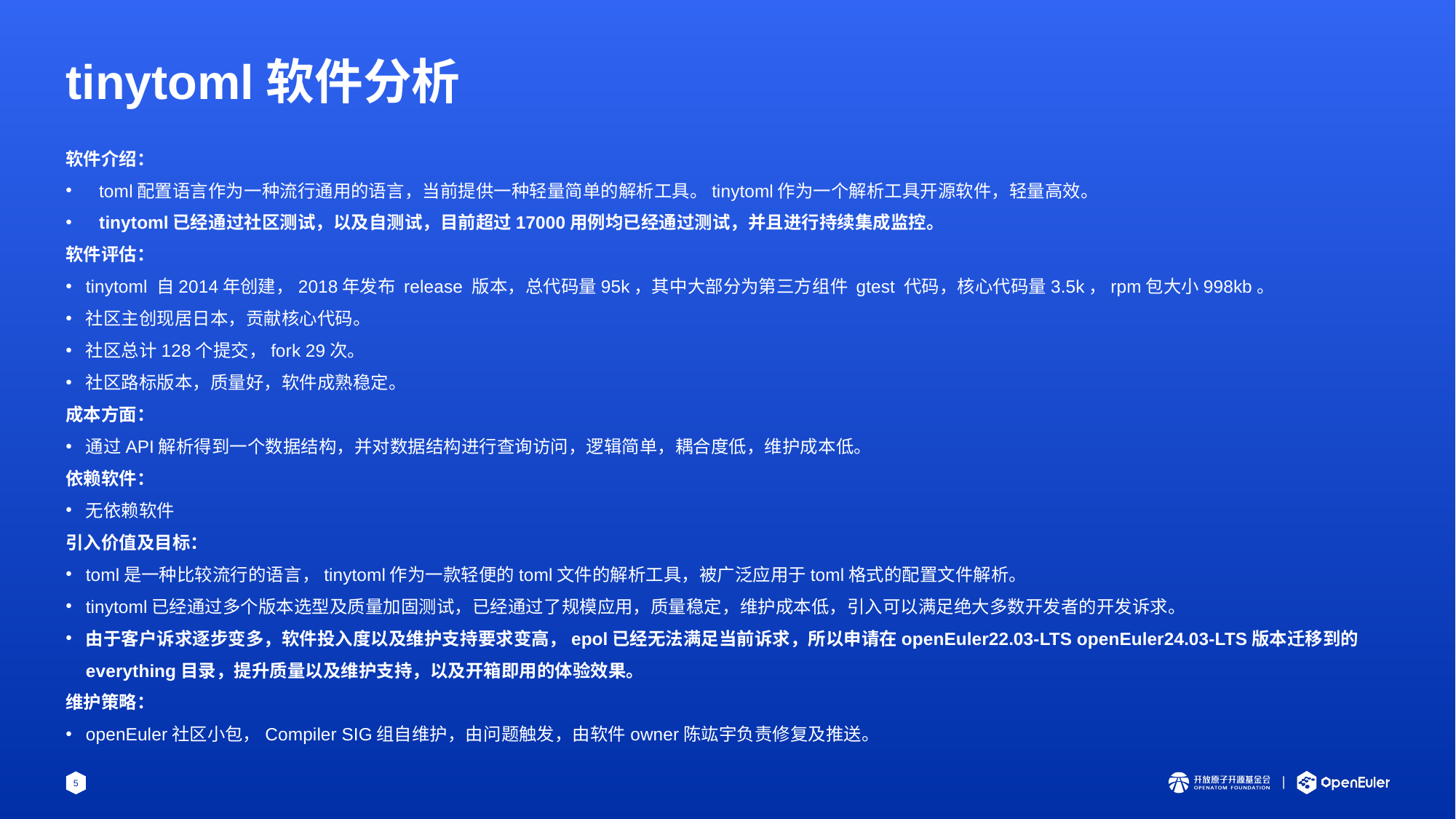

# tinytoml软件分析
软件介绍：
toml配置语言作为一种流行通用的语言，当前提供一种轻量简单的解析工具。tinytoml作为一个解析工具开源软件，轻量高效。
tinytoml已经通过社区测试，以及自测试，目前超过17000用例均已经通过测试，并且进行持续集成监控。
软件评估：
tinytoml 自2014年创建，2018年发布 release 版本，总代码量95k，其中大部分为第三方组件 gtest 代码，核心代码量3.5k，rpm包大小998kb。
社区主创现居日本，贡献核心代码。
社区总计128个提交，fork 29次。
社区路标版本，质量好，软件成熟稳定。
成本方面：
通过API解析得到一个数据结构，并对数据结构进行查询访问，逻辑简单，耦合度低，维护成本低。
依赖软件：
无依赖软件
引入价值及目标：
toml是一种比较流行的语言，tinytoml作为一款轻便的toml文件的解析工具，被广泛应用于toml格式的配置文件解析。
tinytoml已经通过多个版本选型及质量加固测试，已经通过了规模应用，质量稳定，维护成本低，引入可以满足绝大多数开发者的开发诉求。
由于客户诉求逐步变多，软件投入度以及维护支持要求变高，epol已经无法满足当前诉求，所以申请在openEuler22.03-LTS openEuler24.03-LTS版本迁移到的everything目录，提升质量以及维护支持，以及开箱即用的体验效果。
维护策略：
openEuler社区小包，Compiler SIG组自维护，由问题触发，由软件owner陈竑宇负责修复及推送。
5